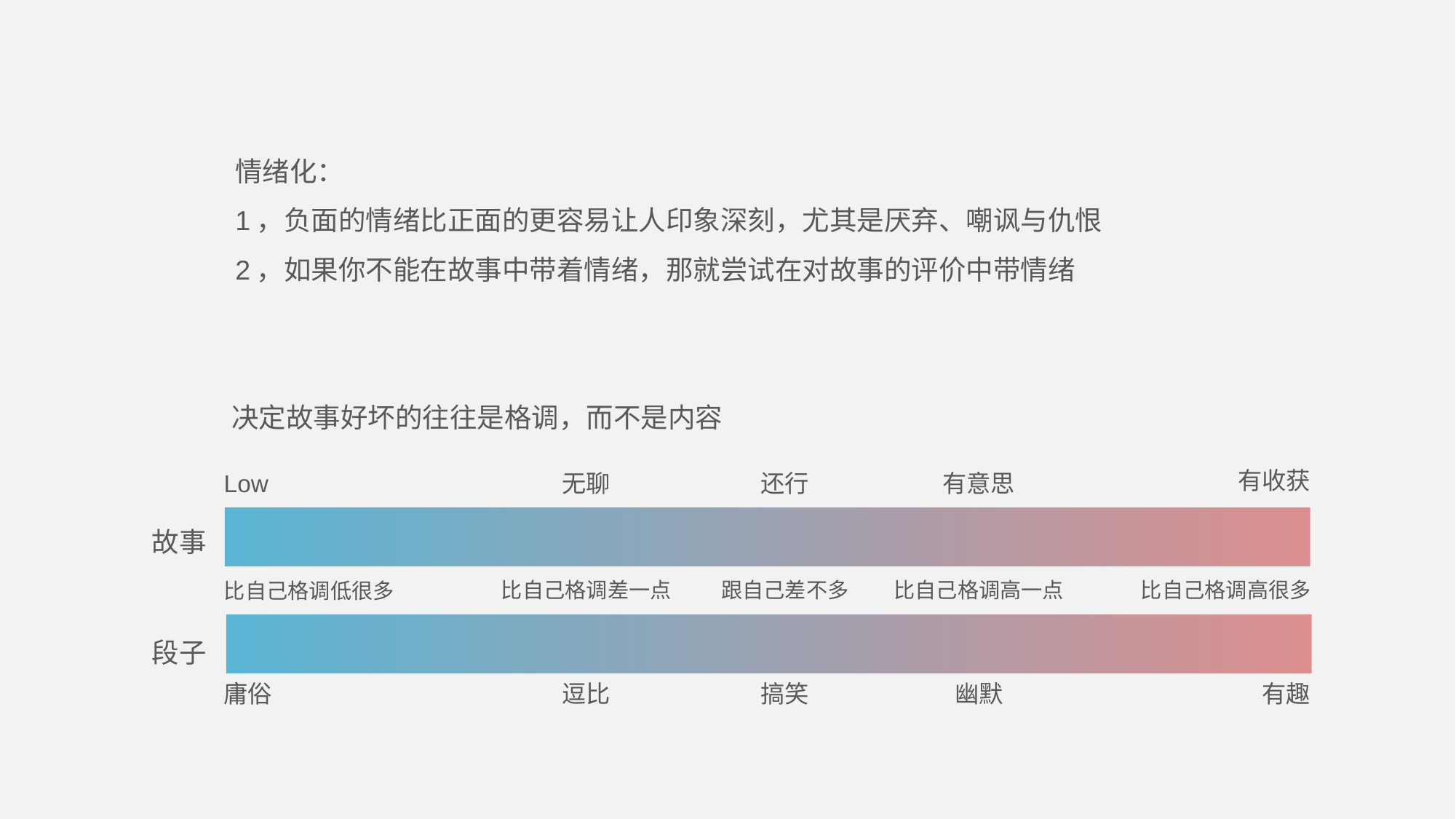

情绪化：
1，负面的情绪比正面的更容易让人印象深刻，尤其是厌弃、嘲讽与仇恨
2，如果你不能在故事中带着情绪，那就尝试在对故事的评价中带情绪
决定故事好坏的往往是格调，而不是内容
有收获
Low
无聊
还行
有意思
故事

比自己格调高很多
比自己格调差一点
跟自己差不多
比自己格调高一点
比自己格调低很多
段子

庸俗
逗比
搞笑
幽默
有趣